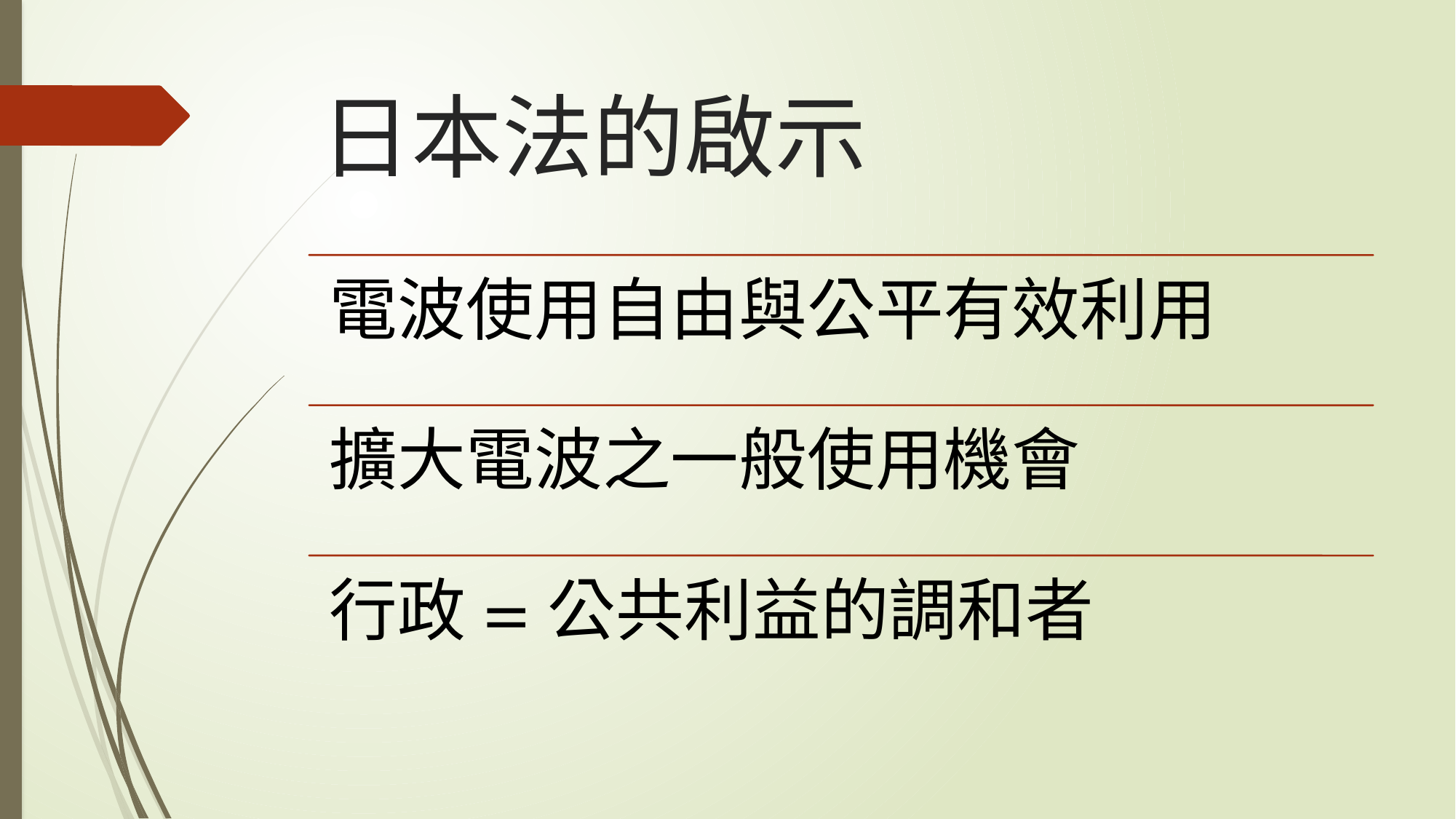

# 日本法的啟示
電波使用自由與公平有效利用
擴大電波之一般使用機會
行政=公共利益的調和者